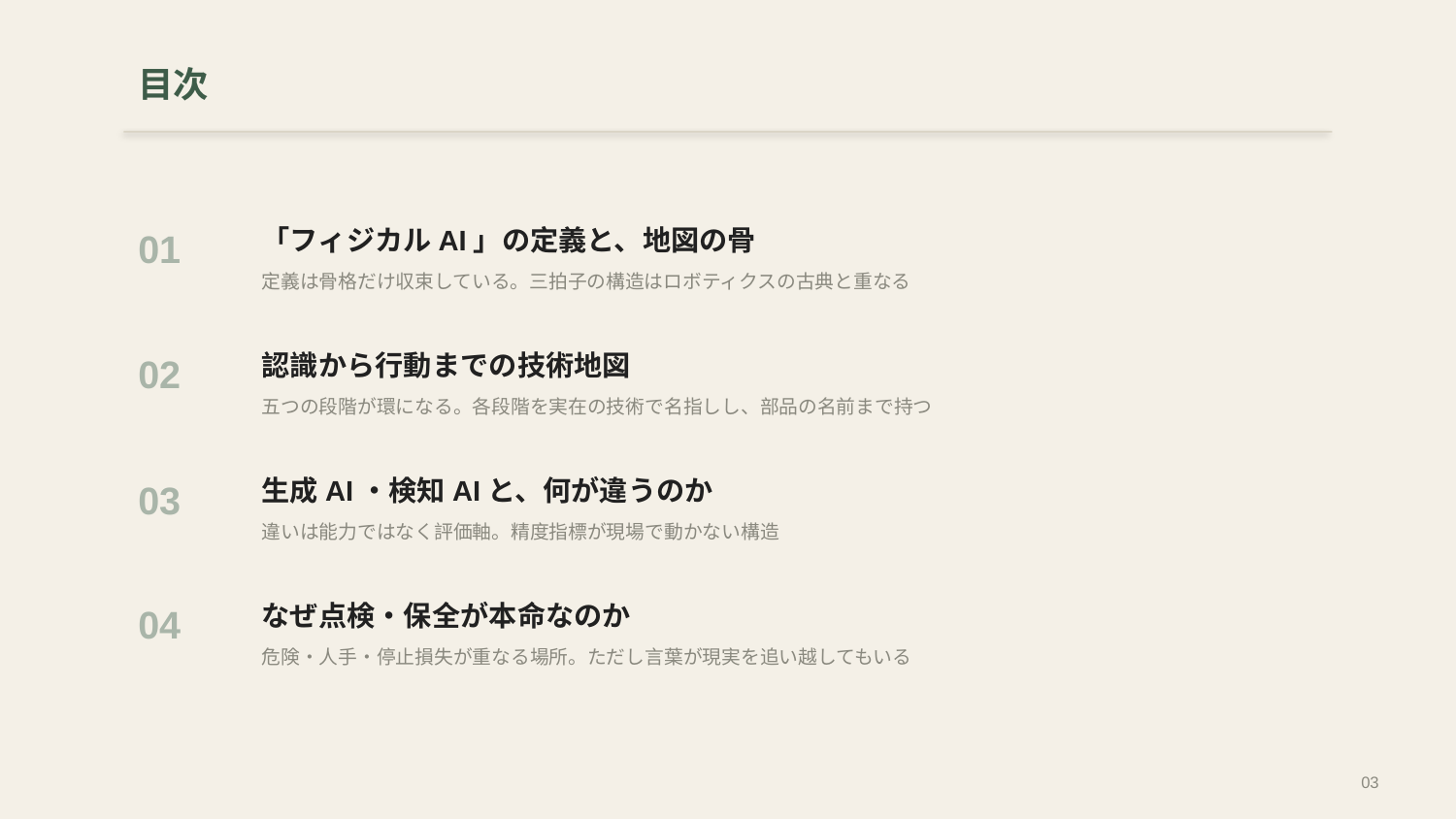

目次

「フィジカルAI」の定義と、地図の骨
定義は骨格だけ収束している。三拍子の構造はロボティクスの古典と重なる
01
認識から行動までの技術地図
五つの段階が環になる。各段階を実在の技術で名指しし、部品の名前まで持つ
02
生成AI・検知AIと、何が違うのか
違いは能力ではなく評価軸。精度指標が現場で動かない構造
03
なぜ点検・保全が本命なのか
危険・人手・停止損失が重なる場所。ただし言葉が現実を追い越してもいる
04
03